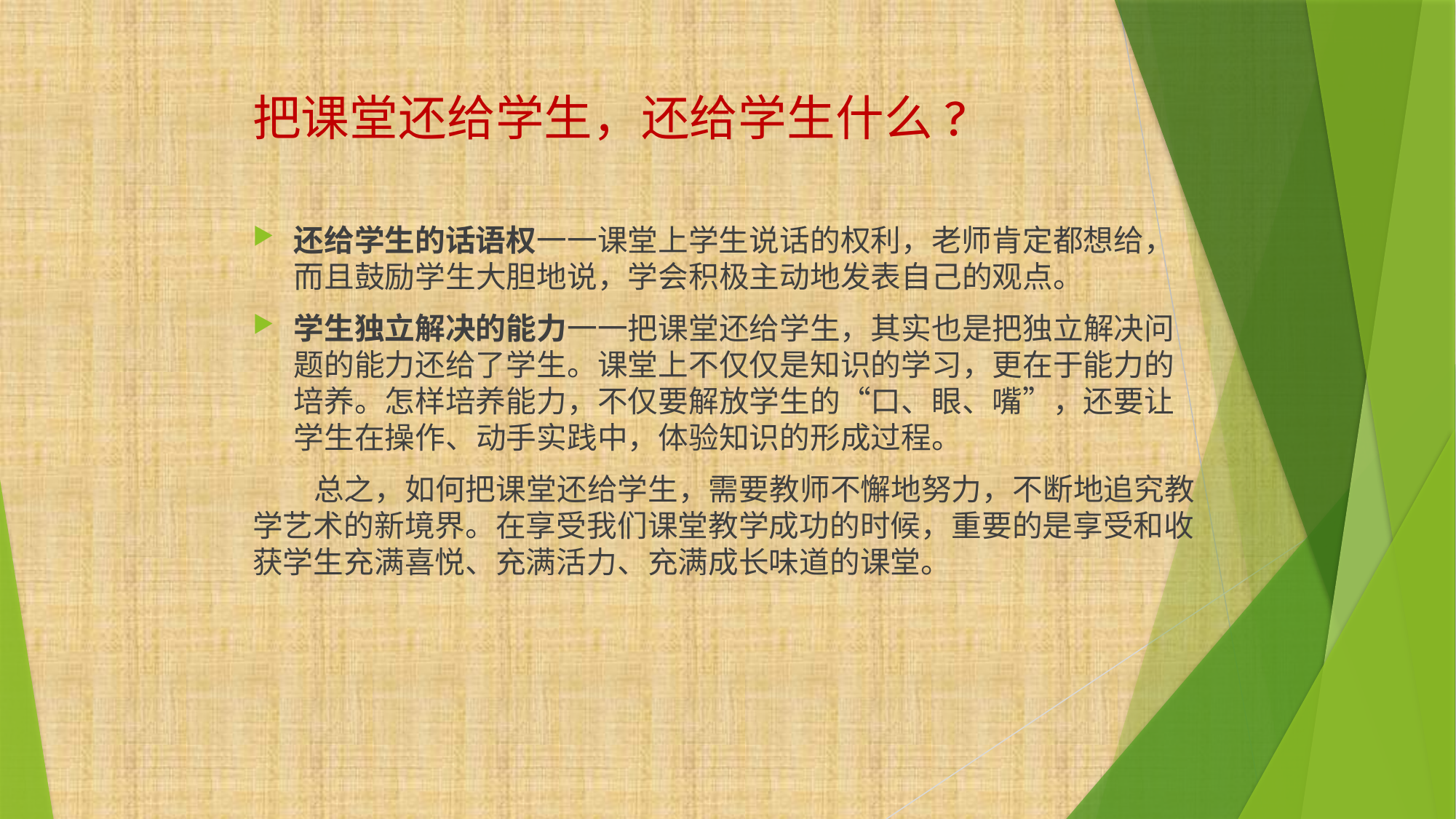

# 把课堂还给学生，还给学生什么?
还给学生的话语权一一课堂上学生说话的权利，老师肯定都想给，而且鼓励学生大胆地说，学会积极主动地发表自己的观点。
学生独立解决的能力一一把课堂还给学生，其实也是把独立解决问题的能力还给了学生。课堂上不仅仅是知识的学习，更在于能力的培养。怎样培养能力，不仅要解放学生的“口、眼、嘴”，还要让学生在操作、动手实践中，体验知识的形成过程。
        总之，如何把课堂还给学生，需要教师不懈地努力，不断地追究教学艺术的新境界。在享受我们课堂教学成功的时候，重要的是享受和收获学生充满喜悦、充满活力、充满成长味道的课堂。